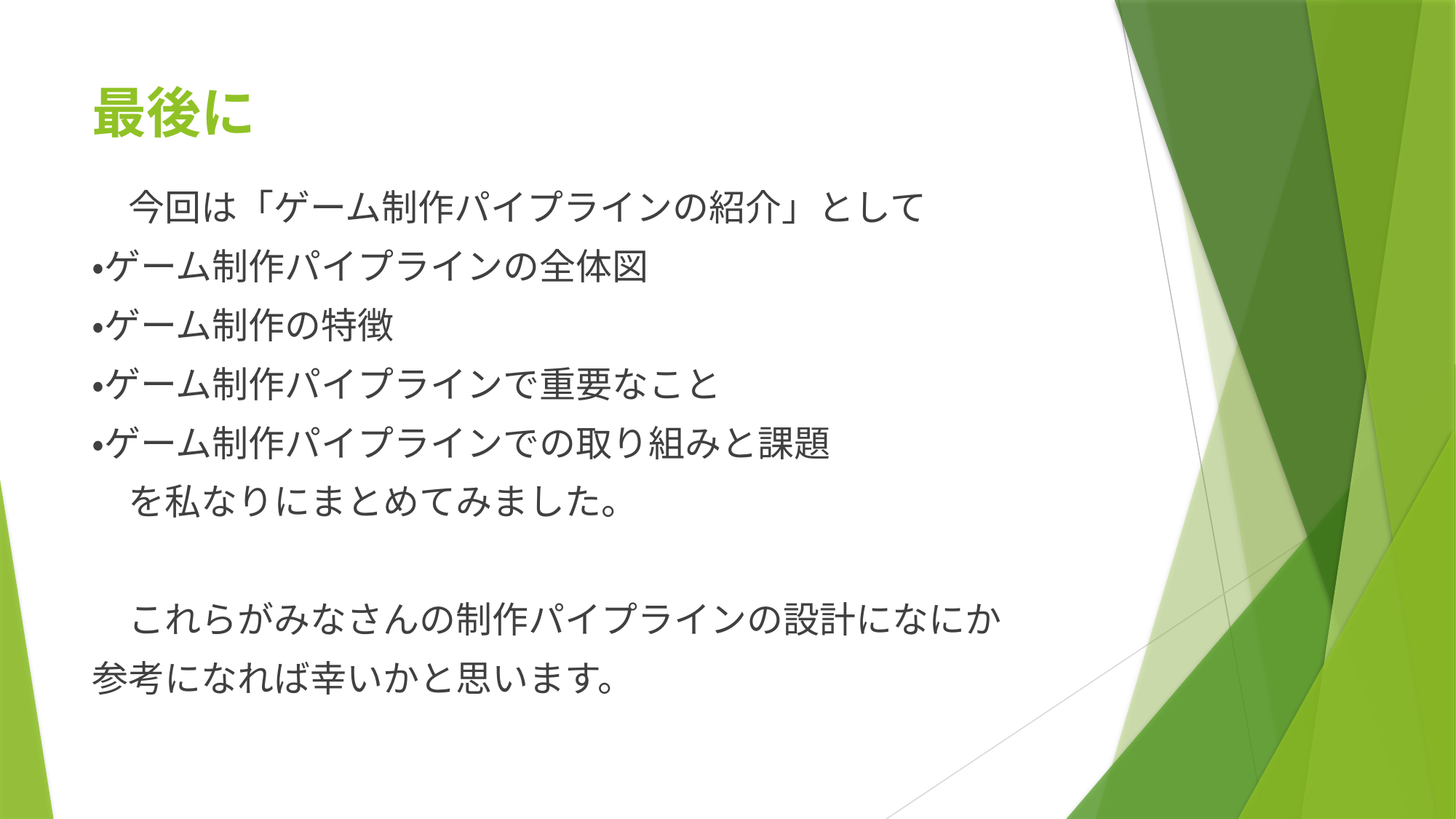

# 最後に
　今回は「ゲーム制作パイプラインの紹介」として
・ゲーム制作パイプラインの全体図
・ゲーム制作の特徴
・ゲーム制作パイプラインで重要なこと
・ゲーム制作パイプラインでの取り組みと課題
　を私なりにまとめてみました。

　これらがみなさんの制作パイプラインの設計になにか
参考になれば幸いかと思います。